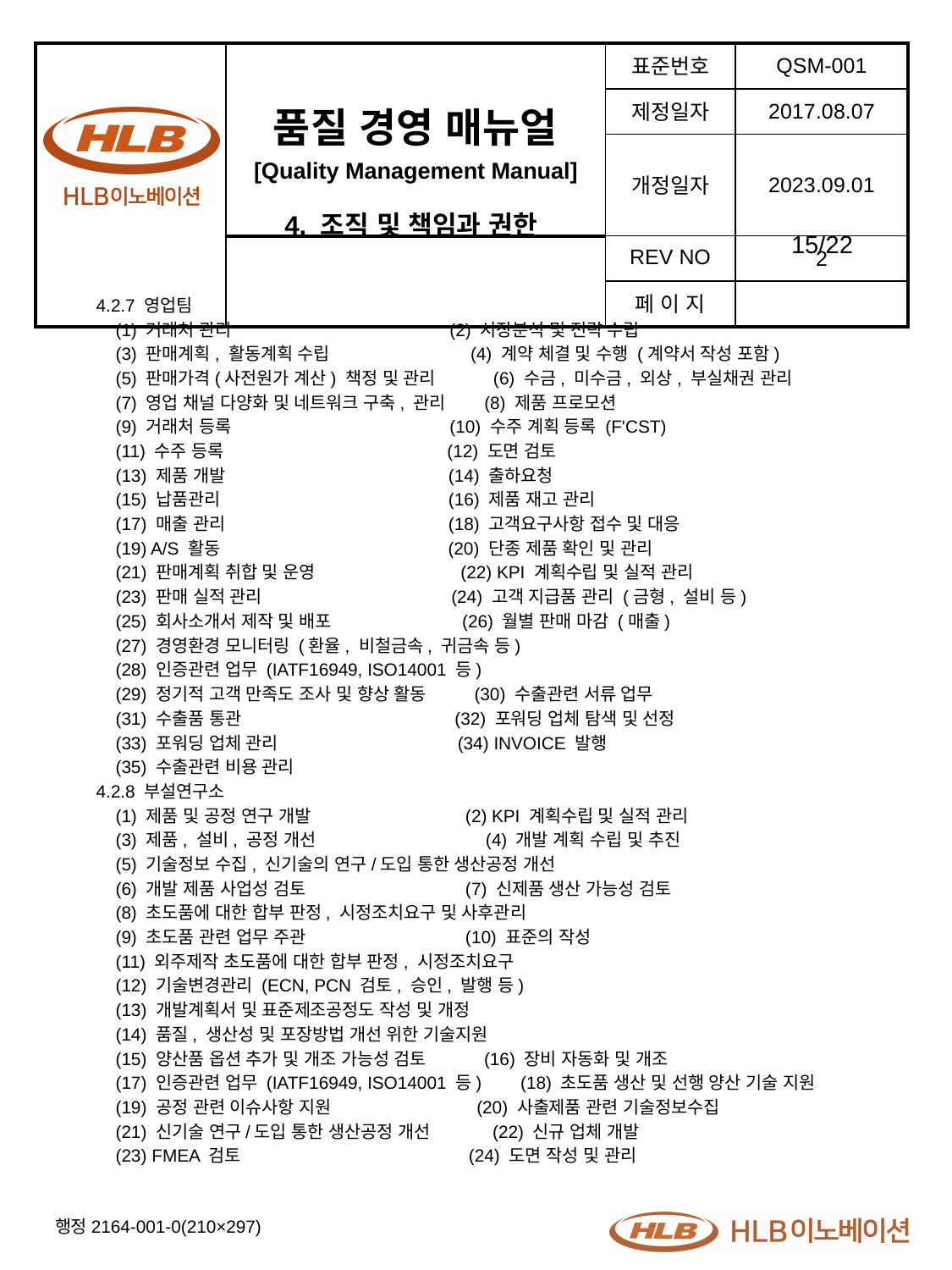

4. 조직 및 책임과 권한
15/22

4.2.7 영업팀
    (1) 거래처 관리                                            (2) 시장분석 및 전략 수립
    (3) 판매계획, 활동계획 수립                            (4) 계약 체결 및 수행 (계약서 작성 포함)
    (5) 판매가격(사전원가 계산) 책정 및 관리           (6) 수금, 미수금, 외상, 부실채권 관리
    (7) 영업 채널 다양화 및 네트워크 구축, 관리       (8) 제품 프로모션
    (9) 거래처 등록                                            (10) 수주 계획 등록 (F'CST)
    (11) 수주 등록                                             (12) 도면 검토
    (13) 제품 개발                                             (14) 출하요청
    (15) 납품관리                                              (16) 제품 재고 관리
    (17) 매출 관리                                             (18) 고객요구사항 접수 및 대응
    (19) A/S 활동                                              (20) 단종 제품 확인 및 관리
    (21) 판매계획 취합 및 운영                             (22) KPI 계획수립 및 실적 관리
    (23) 판매 실적 관리                                      (24) 고객 지급품 관리 (금형, 설비 등)
    (25) 회사소개서 제작 및 배포                          (26) 월별 판매 마감 (매출)
    (27) 경영환경 모니터링 (환율, 비철금속, 귀금속 등)
    (28) 인증관련 업무 (IATF16949, ISO14001 등)
    (29) 정기적 고객 만족도 조사 및 향상 활동         (30) 수출관련 서류 업무
    (31) 수출품 통관                                           (32) 포워딩 업체 탐색 및 선정
    (33) 포워딩 업체 관리                                    (34) INVOICE 발행
    (35) 수출관련 비용 관리
4.2.8 부설연구소
    (1) 제품 및 공정 연구 개발                               (2) KPI 계획수립 및 실적 관리
    (3) 제품, 설비, 공정 개선                                  (4) 개발 계획 수립 및 추진
    (5) 기술정보 수집, 신기술의 연구/도입 통한 생산공정 개선
    (6) 개발 제품 사업성 검토                                (7) 신제품 생산 가능성 검토
    (8) 초도품에 대한 합부 판정, 시정조치요구 및 사후관리
    (9) 초도품 관련 업무 주관                                (10) 표준의 작성
    (11) 외주제작 초도품에 대한 합부 판정, 시정조치요구
    (12) 기술변경관리 (ECN, PCN 검토, 승인, 발행 등)
    (13) 개발계획서 및 표준제조공정도 작성 및 개정
    (14) 품질, 생산성 및 포장방법 개선 위한 기술지원
    (15) 양산품 옵션 추가 및 개조 가능성 검토           (16) 장비 자동화 및 개조
    (17) 인증관련 업무 (IATF16949, ISO14001 등)        (18) 초도품 생산 및 선행 양산 기술 지원
    (19) 공정 관련 이슈사항 지원                             (20) 사출제품 관련 기술정보수집
    (21) 신기술 연구/도입 통한 생산공정 개선            (22) 신규 업체 개발
    (23) FMEA 검토                                              (24) 도면 작성 및 관리
행정2164-001-0(210×297)